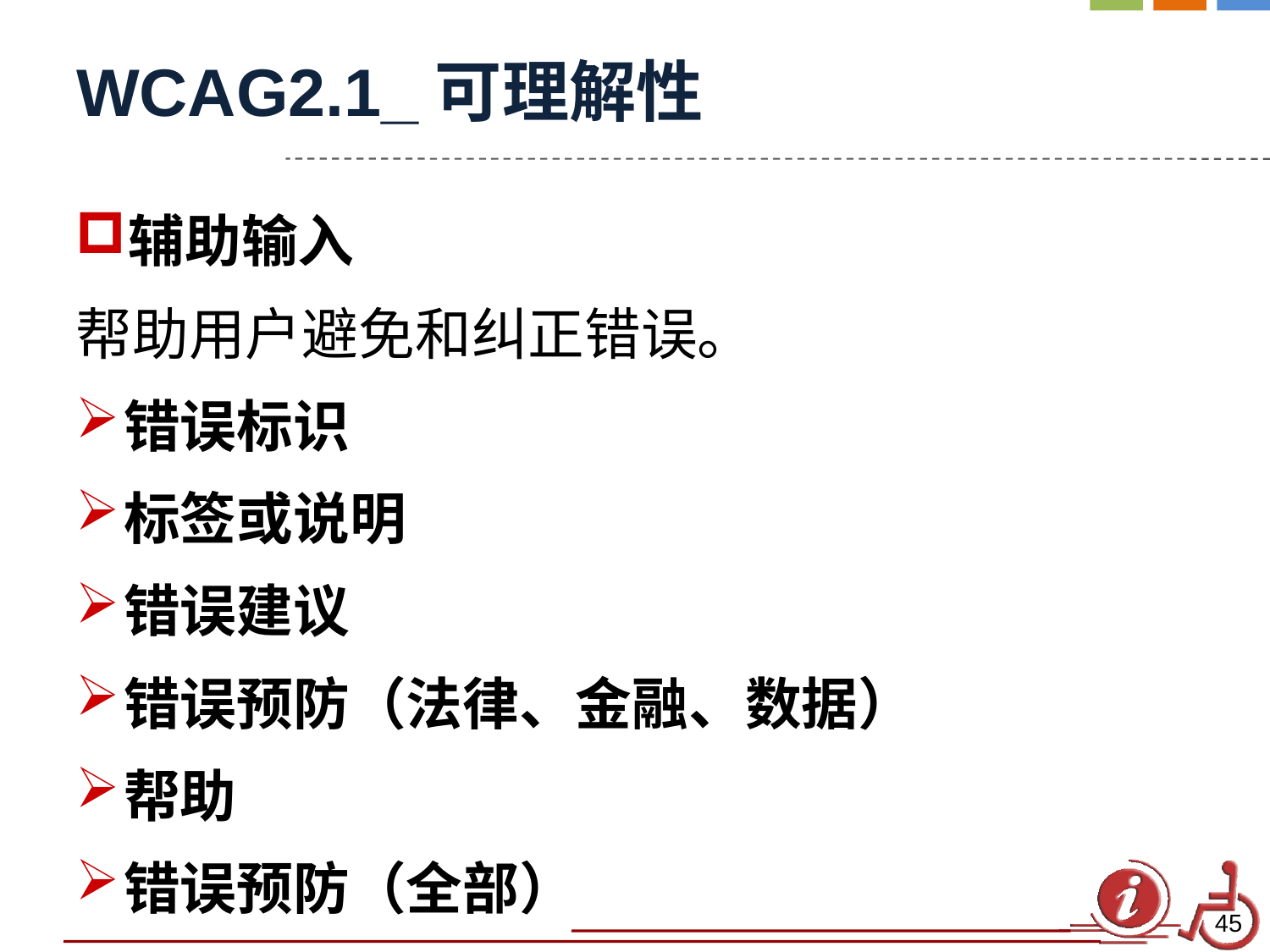

# WCAG2.1_可理解性
辅助输入
帮助用户避免和纠正错误。
错误标识
标签或说明
错误建议
错误预防（法律、金融、数据）
帮助
错误预防（全部）

45